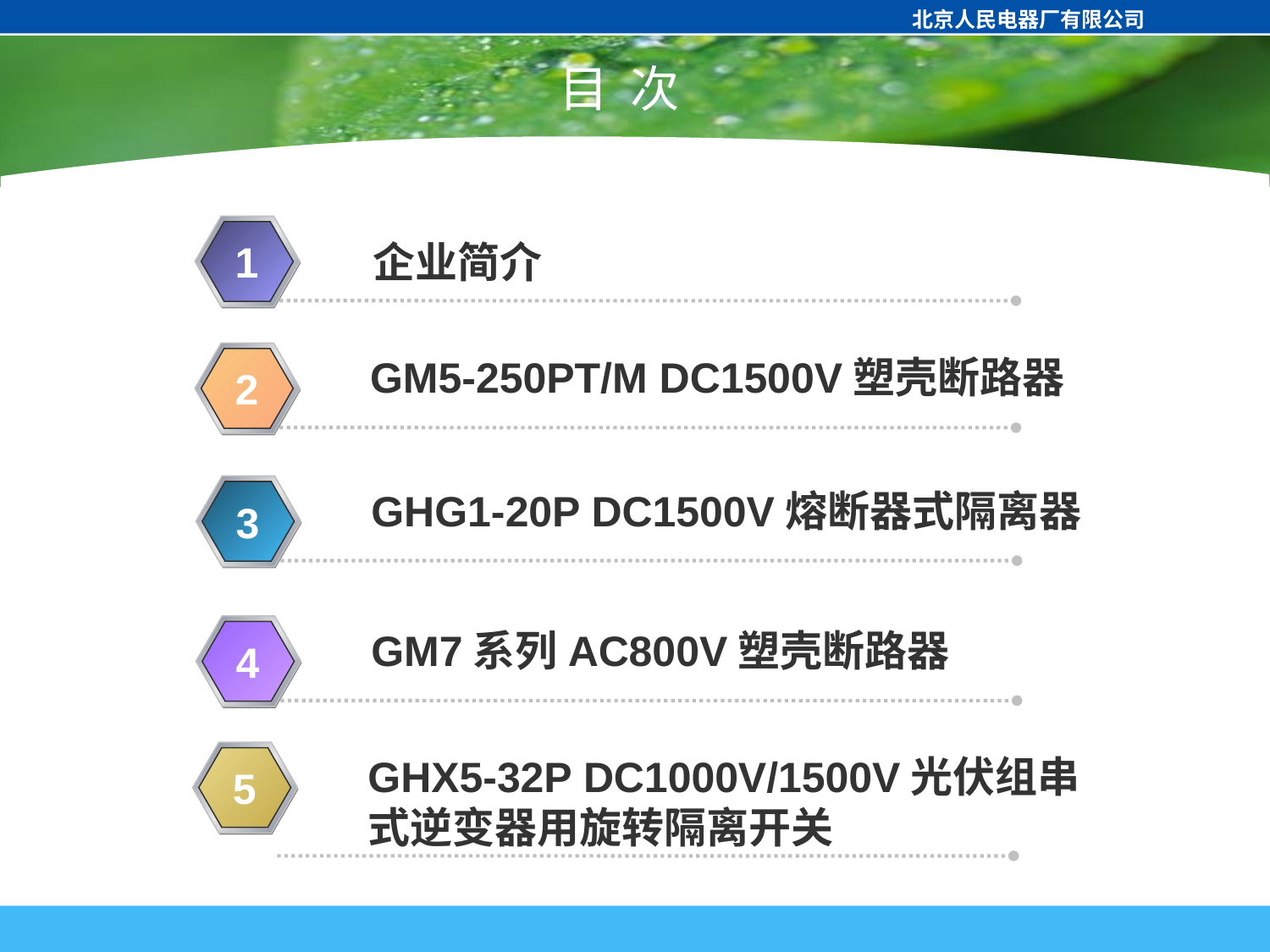

北京人民电器厂有限公司
目  次

1
企业简介

GM5-250PT/M DC1500V塑壳断路器
2

GHG1-20P DC1500V熔断器式隔离器
3

GM7系列AC800V塑壳断路器
4

GHX5-32P DC1000V/1500V光伏组串式逆变器用旋转隔离开关
5